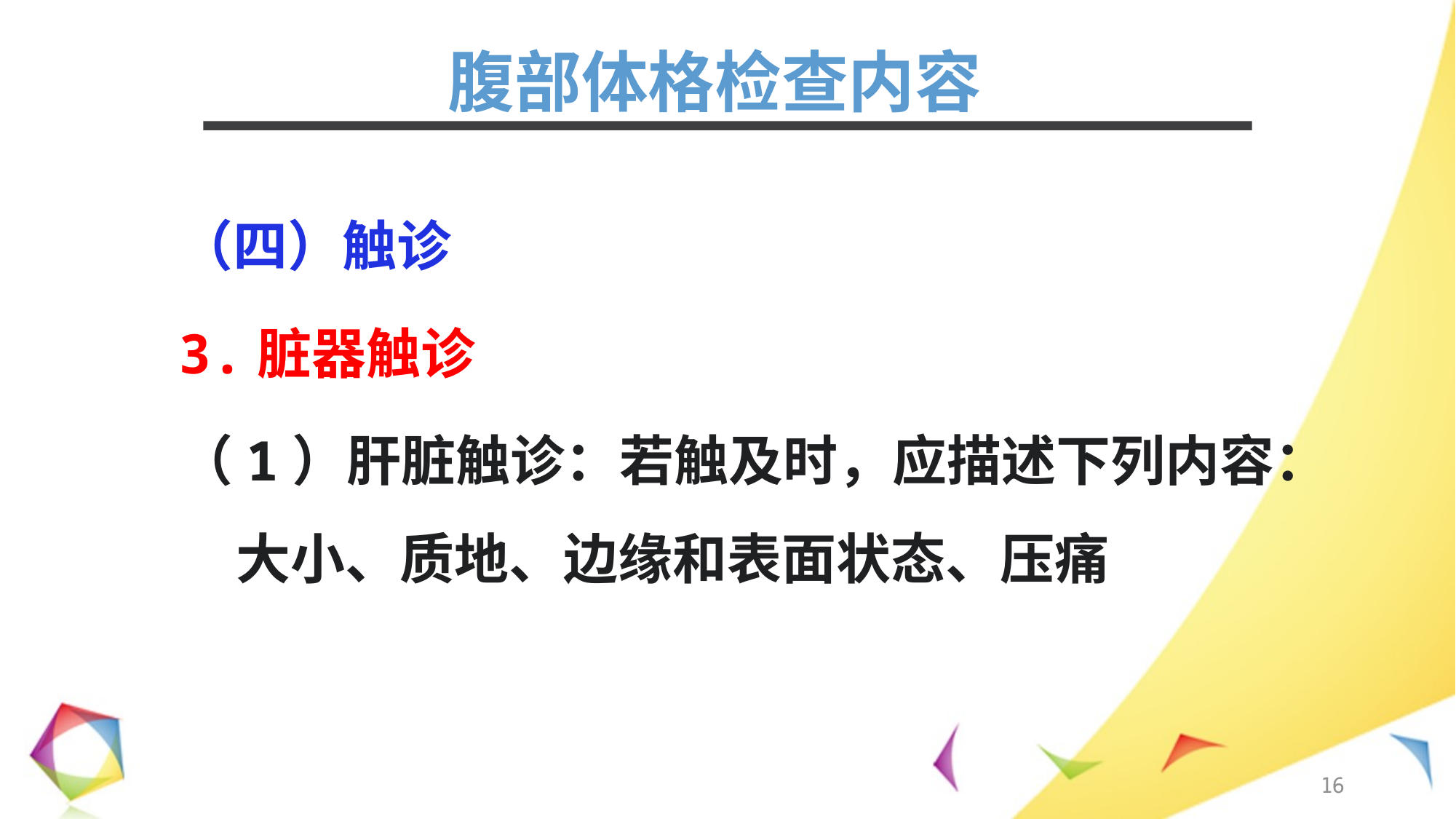

腹部体格检查内容

# （四）触诊
3.脏器触诊
（1）肝脏触诊：若触及时，应描述下列内容：大小、质地、边缘和表面状态、压痛
16